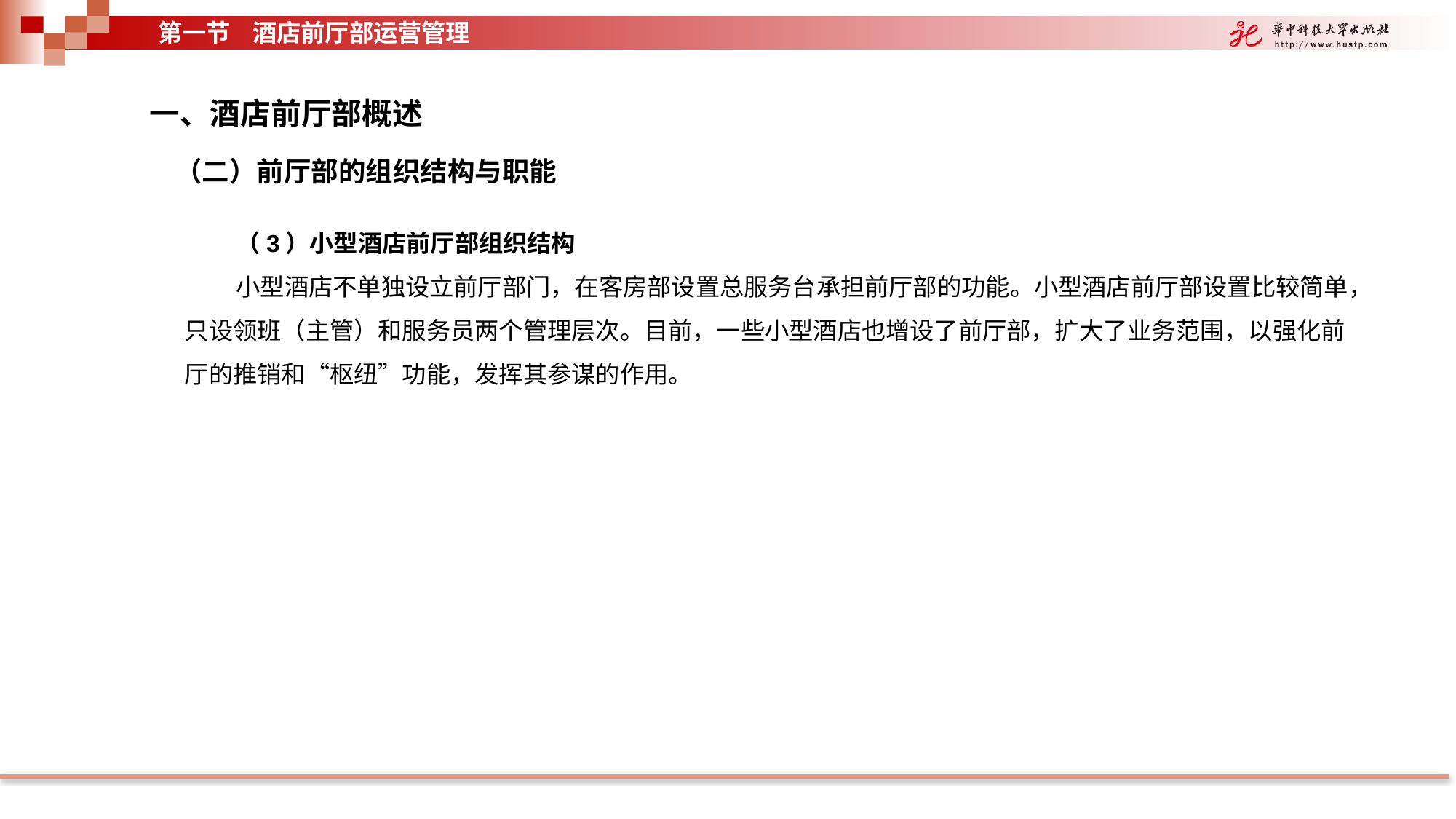

第一节    酒店前厅部运营管理
一、酒店前厅部概述
（二）前厅部的组织结构与职能
（3）小型酒店前厅部组织结构
小型酒店不单独设立前厅部门，在客房部设置总服务台承担前厅部的功能。小型酒店前厅部设置比较简单，只设领班（主管）和服务员两个管理层次。目前，一些小型酒店也增设了前厅部，扩大了业务范围，以强化前厅的推销和“枢纽”功能，发挥其参谋的作用。